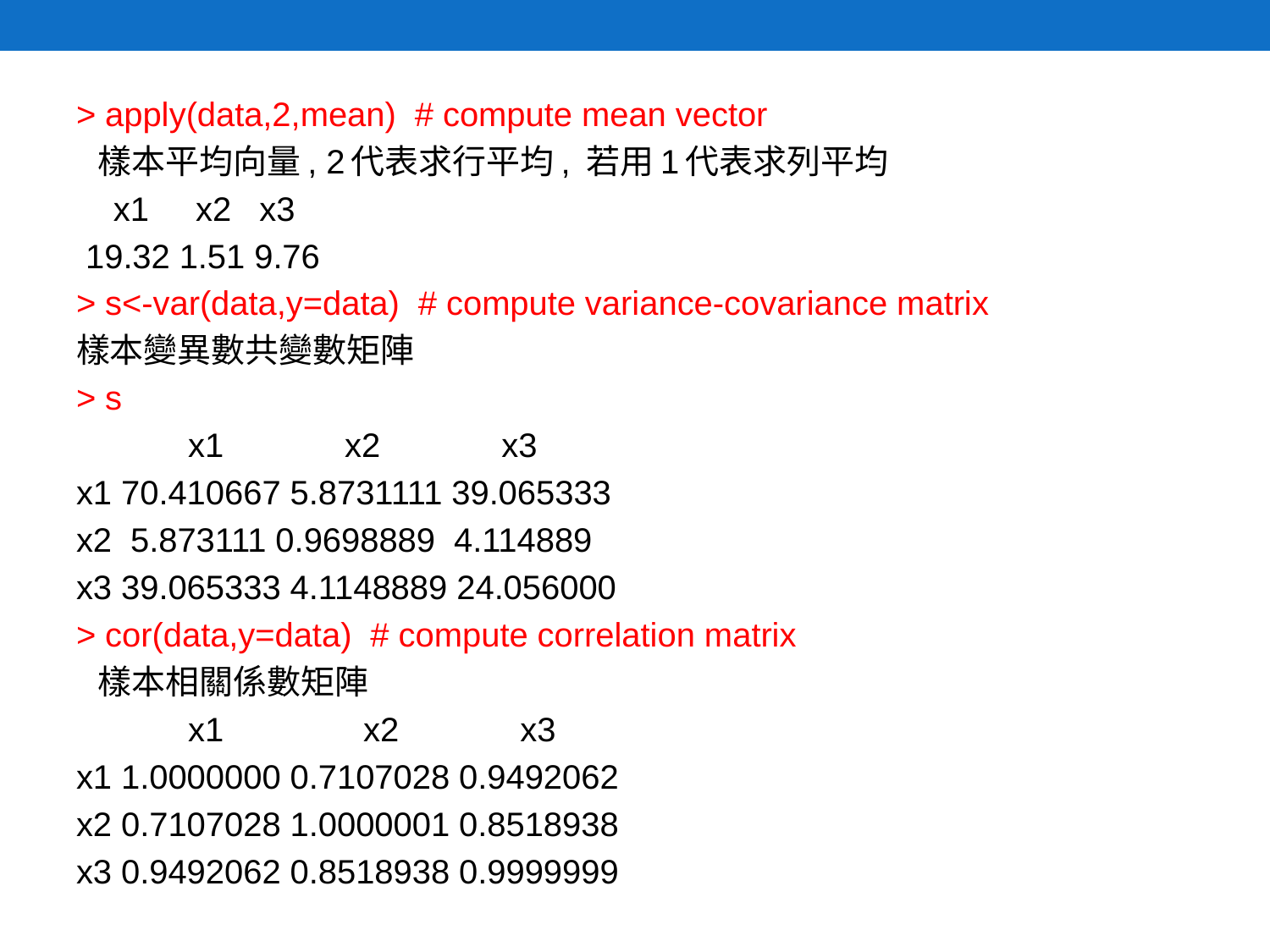

> apply(data,2,mean)  # compute mean vector
  樣本平均向量, 2代表求行平均, 若用1代表求列平均
    x1     x2   x3
 19.32 1.51 9.76
> s<-var(data,y=data)  # compute variance-covariance matrix
樣本變異數共變數矩陣
> s
            x1             x2             x3
x1 70.410667 5.8731111 39.065333
x2  5.873111 0.9698889  4.114889
x3 39.065333 4.1148889 24.056000
> cor(data,y=data)  # compute correlation matrix
  樣本相關係數矩陣
            x1               x2             x3
x1 1.0000000 0.7107028 0.9492062
x2 0.7107028 1.0000001 0.8518938
x3 0.9492062 0.8518938 0.9999999